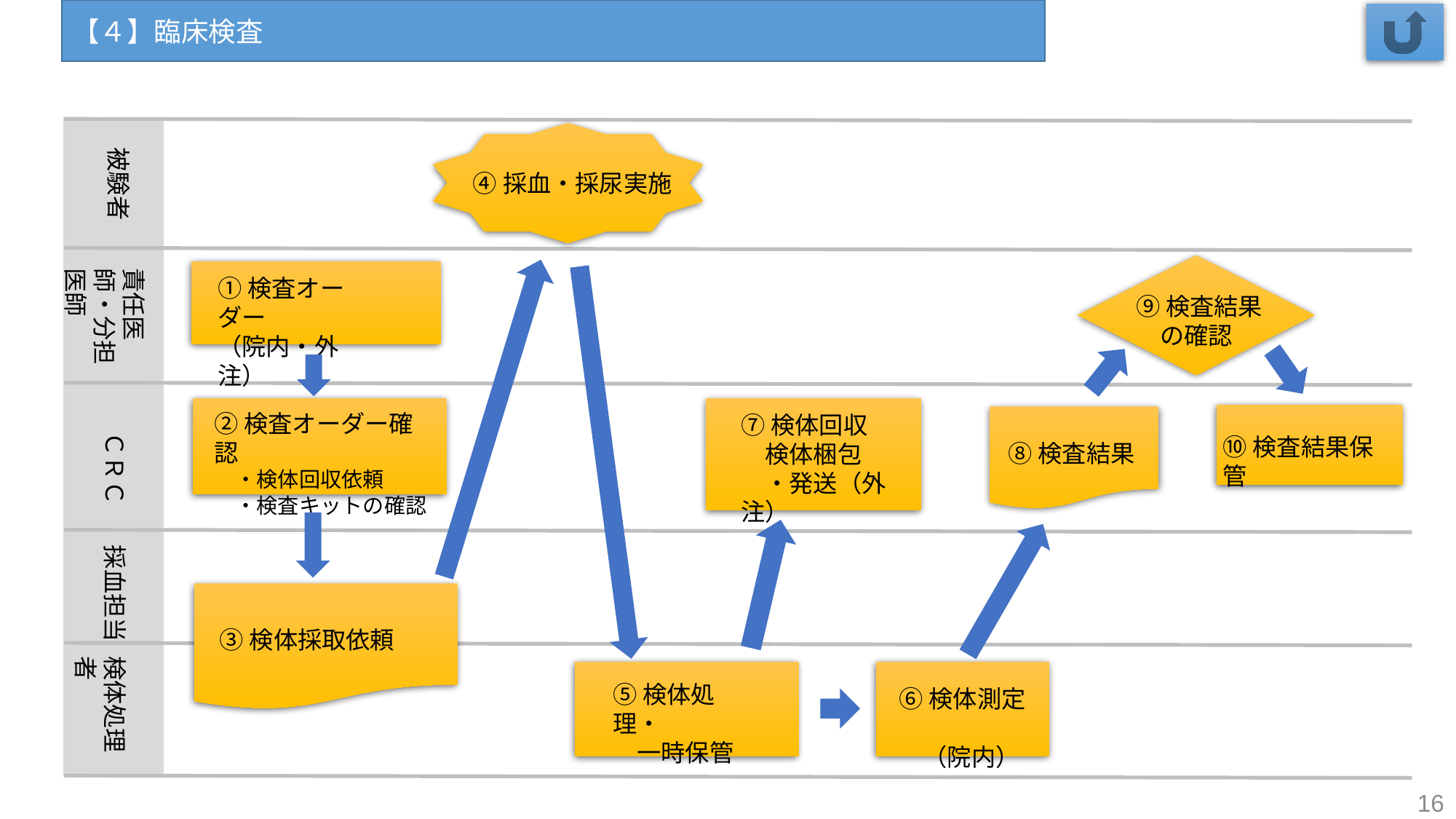

【４】臨床検査

④採血・採尿実施
被験者

⑨検査結果
　の確認
責任医師・分担医師

①検査オーダー
（院内・外注）

⑦検体回収
　検体梱包
　・発送（外注）
②検査オーダー確認
　・検体回収依頼
　・検査キットの確認

ＣＲＣ
⑩検査結果保管
⑧検査結果

採血担当

③検体採取依頼
検体処理者

⑤検体処理・
　一時保管
⑥検体測定
　（院内）